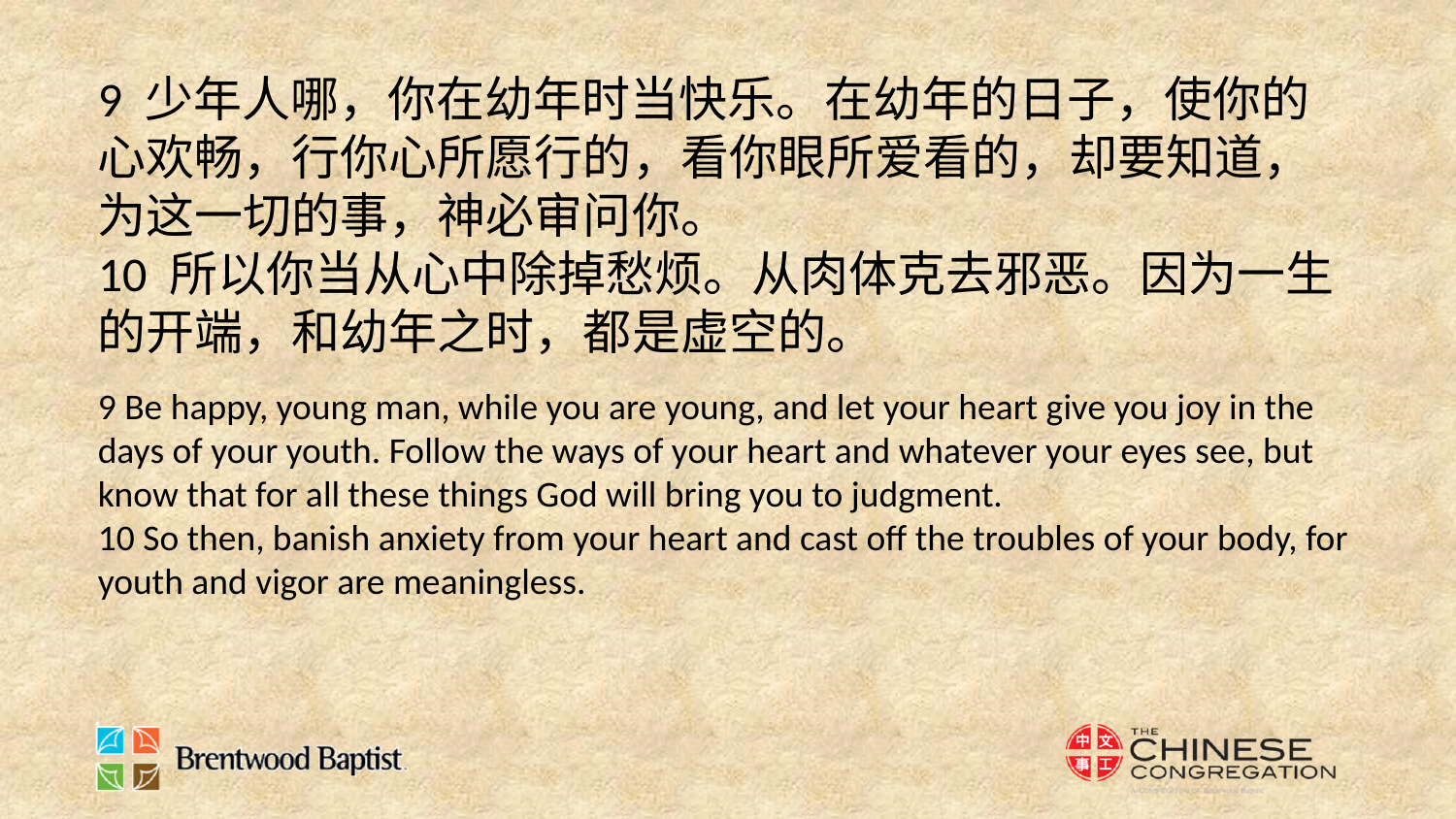

9 少年人哪，你在幼年时当快乐。在幼年的日子，使你的心欢畅，行你心所愿行的，看你眼所爱看的，却要知道，为这一切的事，神必审问你。
10 所以你当从心中除掉愁烦。从肉体克去邪恶。因为一生的开端，和幼年之时，都是虚空的。

9 Be happy, young man, while you are young, and let your heart give you joy in the days of your youth. Follow the ways of your heart and whatever your eyes see, but know that for all these things God will bring you to judgment.
10 So then, banish anxiety from your heart and cast off the troubles of your body, for youth and vigor are meaningless.